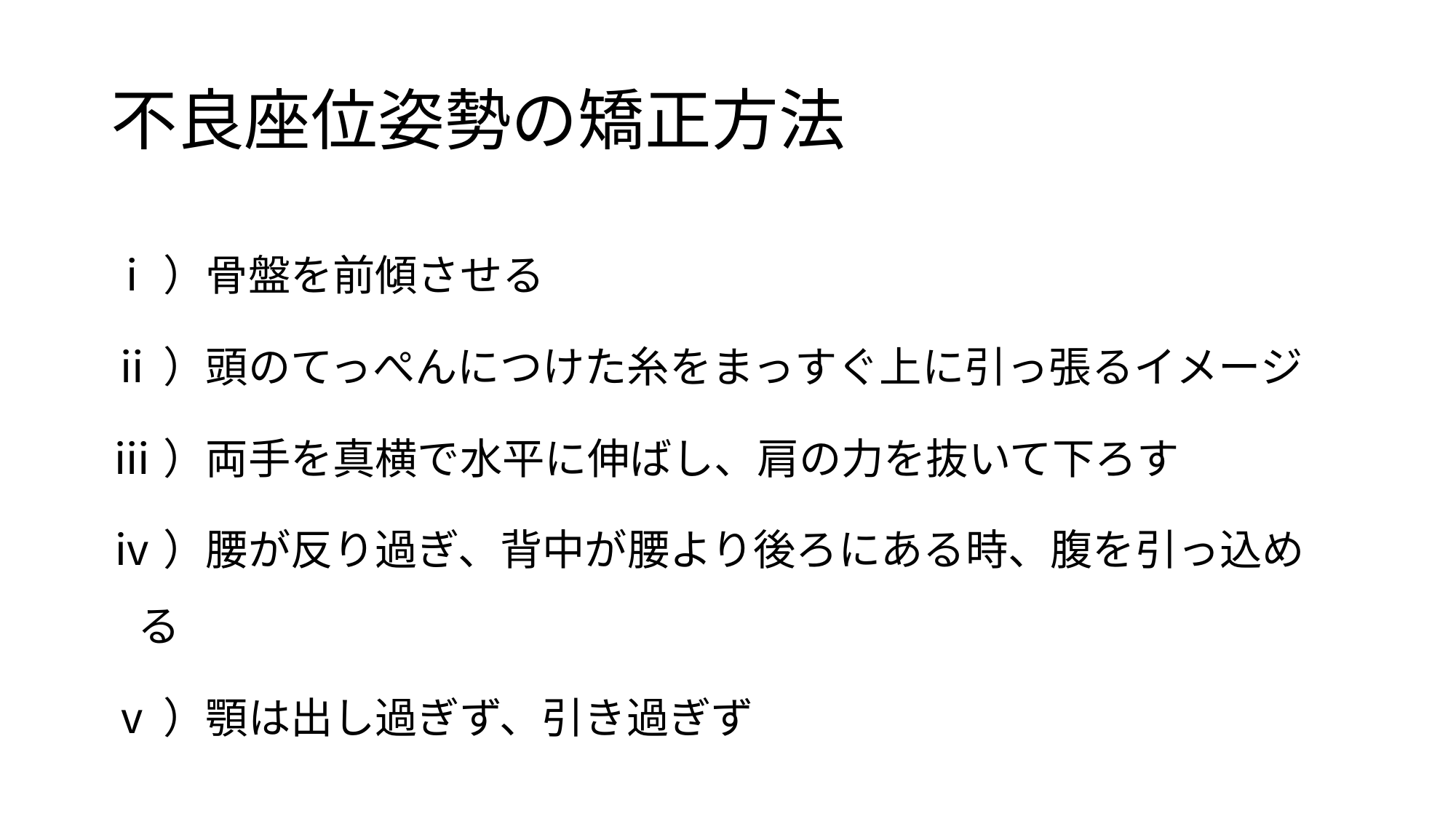

# 不良座位姿勢の矯正方法
ⅰ）骨盤を前傾させる
ⅱ）頭のてっぺんにつけた糸をまっすぐ上に引っ張るイメージ
ⅲ）両手を真横で水平に伸ばし、肩の力を抜いて下ろす
ⅳ）腰が反り過ぎ、背中が腰より後ろにある時、腹を引っ込める
ⅴ）顎は出し過ぎず、引き過ぎず